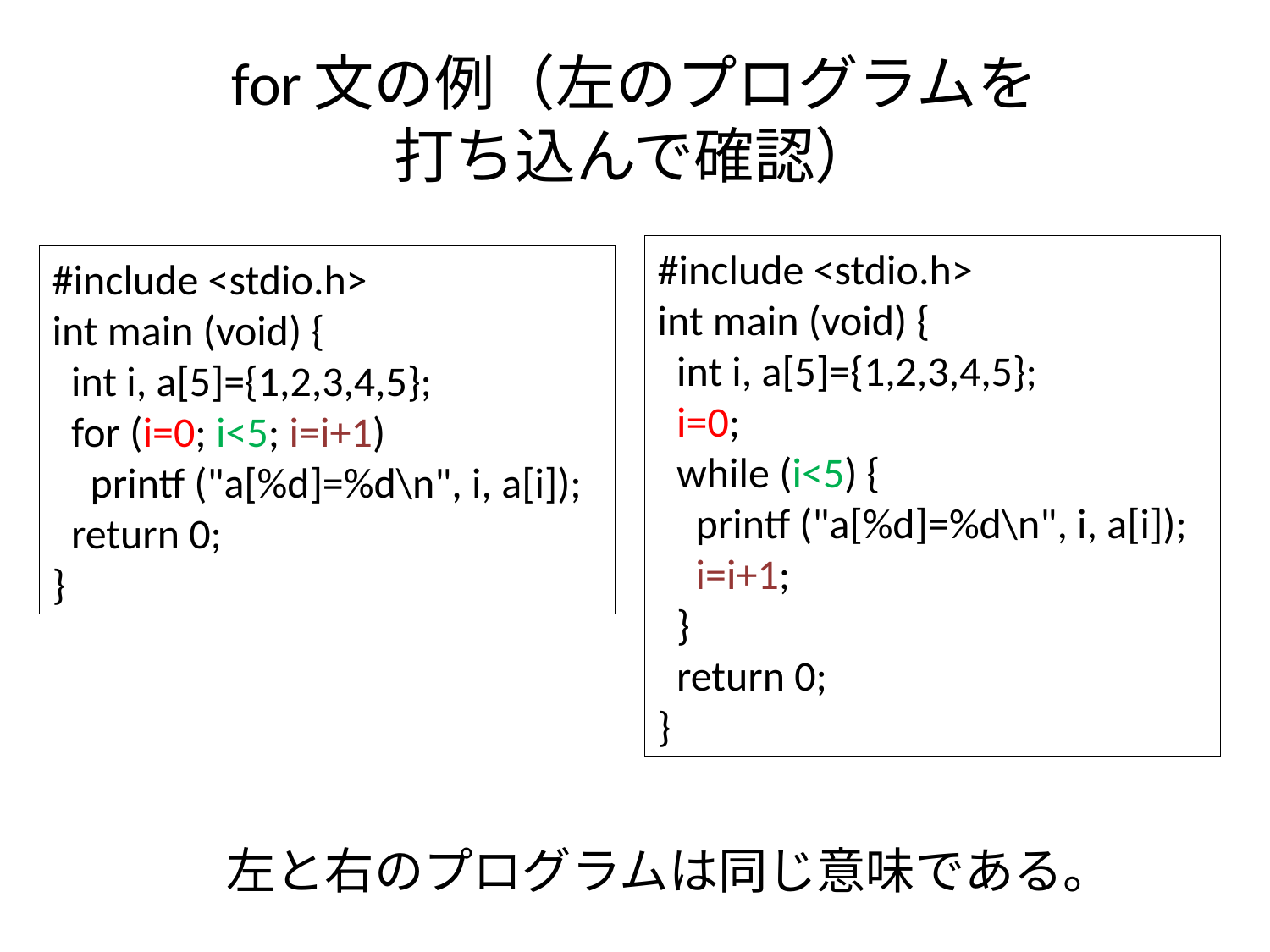

# for文の例（左のプログラムを 打ち込んで確認）
#include <stdio.h>
int main (void) {
  int i, a[5]={1,2,3,4,5};
  i=0;
  while (i<5) {
    printf ("a[%d]=%d\n", i, a[i]);
    i=i+1;
  }
  return 0;
}
#include <stdio.h>
int main (void) {
  int i, a[5]={1,2,3,4,5};
  for (i=0; i<5; i=i+1)
    printf ("a[%d]=%d\n", i, a[i]);
  return 0;
}
左と右のプログラムは同じ意味である。